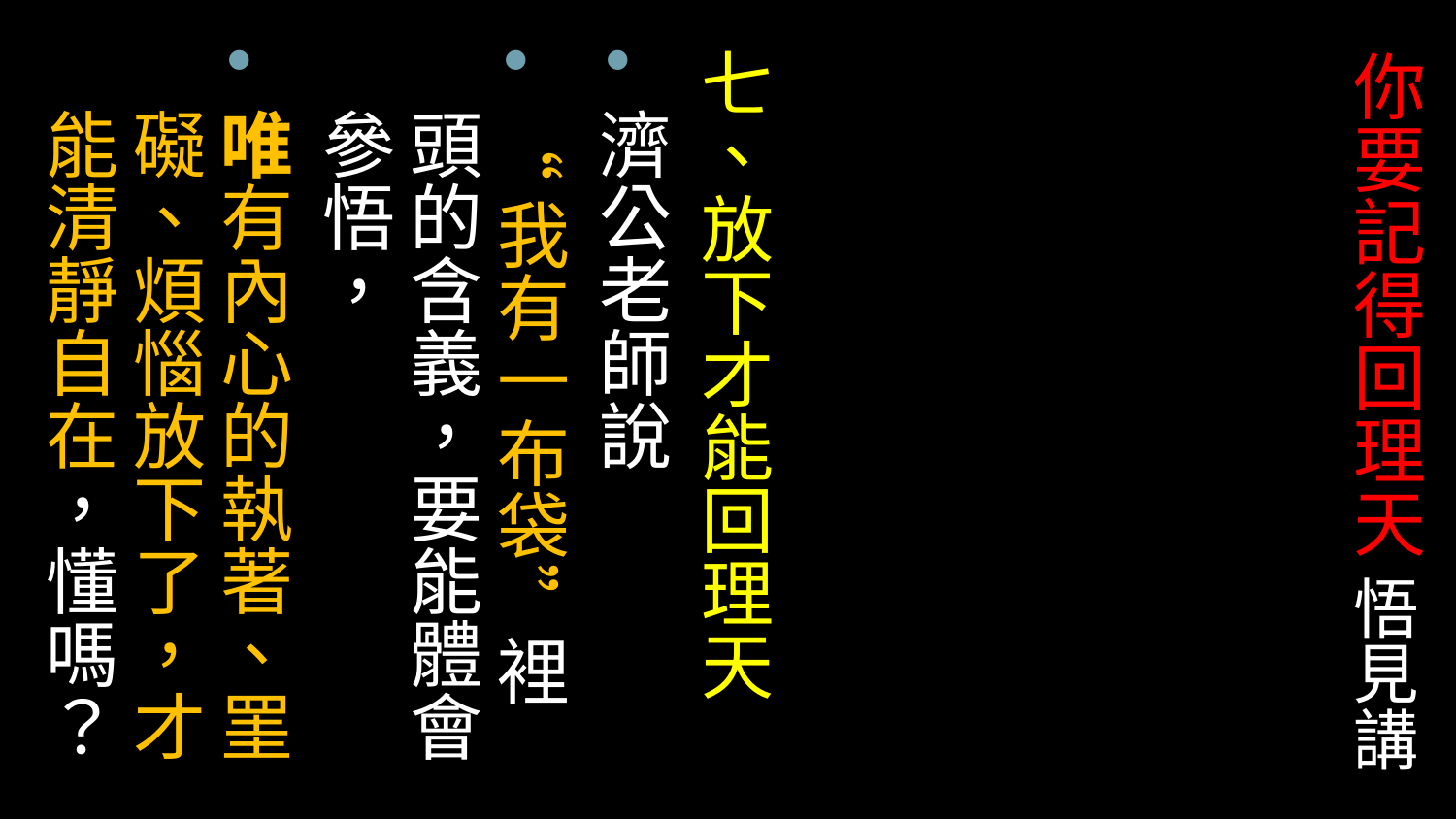

七、放下才能回理天
濟公老師說
“我有一布袋”裡頭的含義，要能體會參悟，
唯有內心的執著、罣礙、煩惱放下了，才能清靜自在，懂嗎？
# 你要記得回理天 悟見講